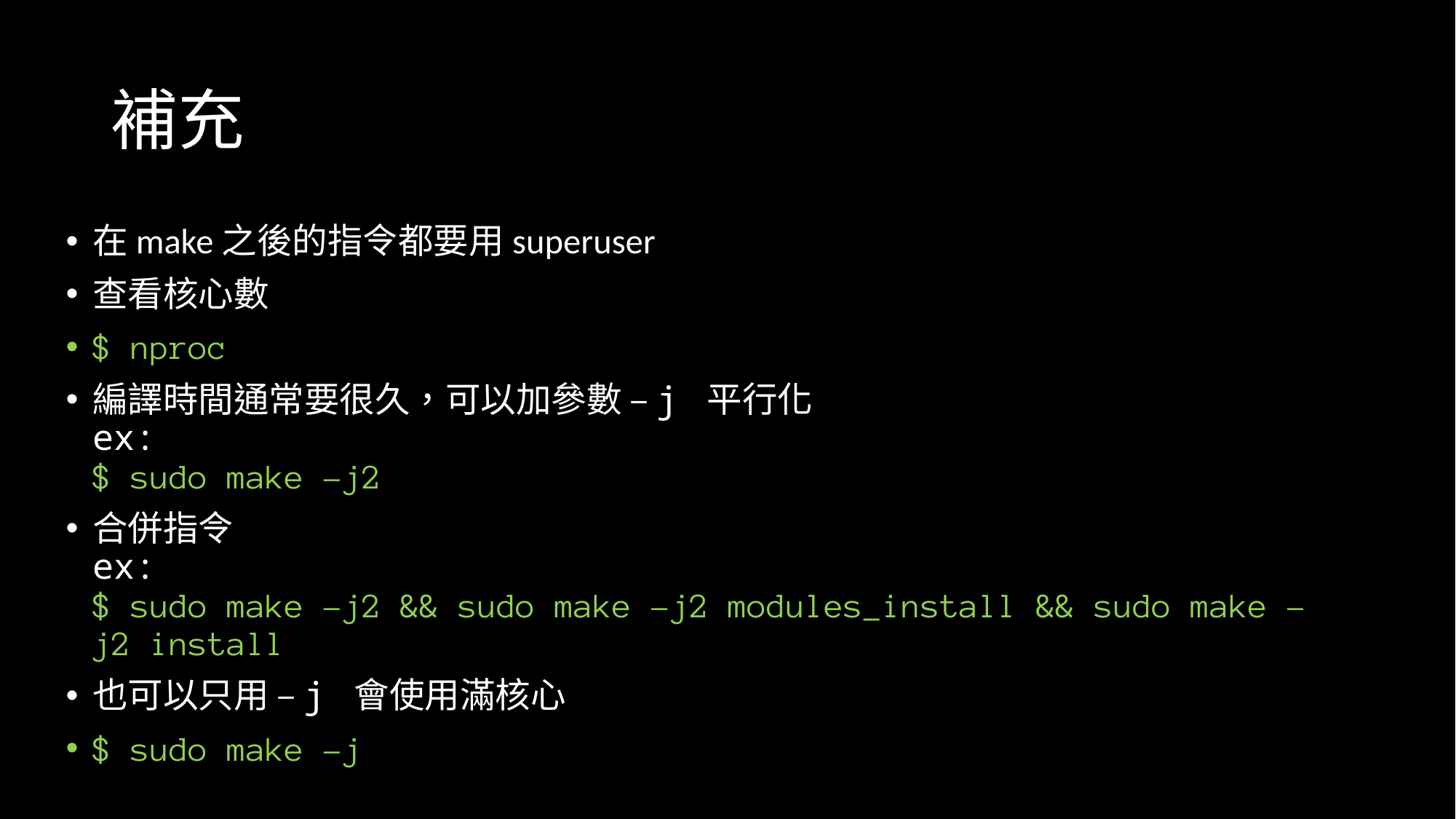

# 補充
在make之後的指令都要用superuser
查看核心數
$ nproc
編譯時間通常要很久，可以加參數 –j 平行化
ex:
$ sudo make –j2
合併指令
ex:
$ sudo make –j2 && sudo make –j2 modules_install && sudo make –j2 install
也可以只用 –j 會使用滿核心
$ sudo make –j